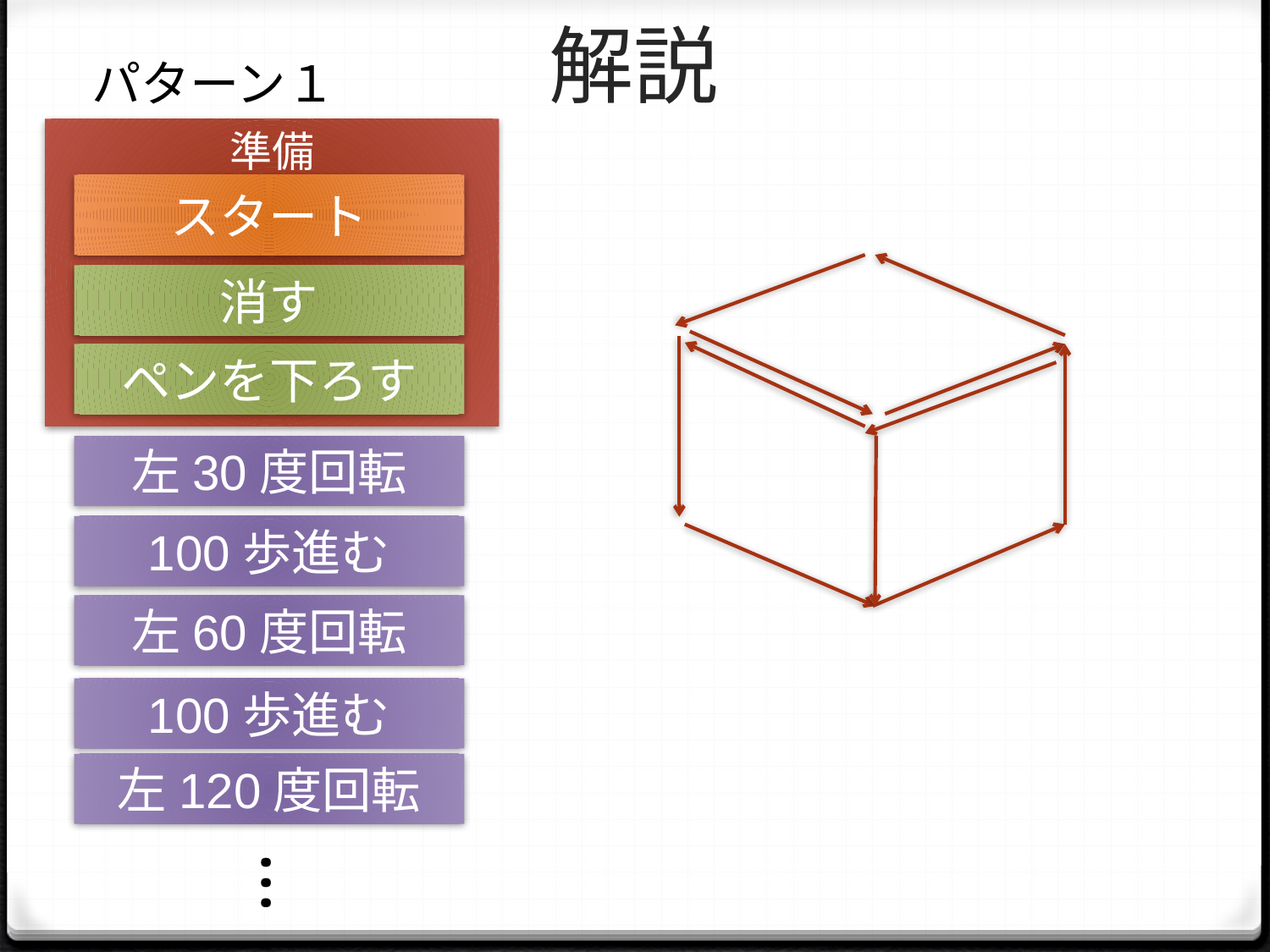

# 解説
パターン１
準備
スタート
消す
ペンを下ろす
左30度回転
100歩進む
左60度回転
100歩進む
左120度回転
…